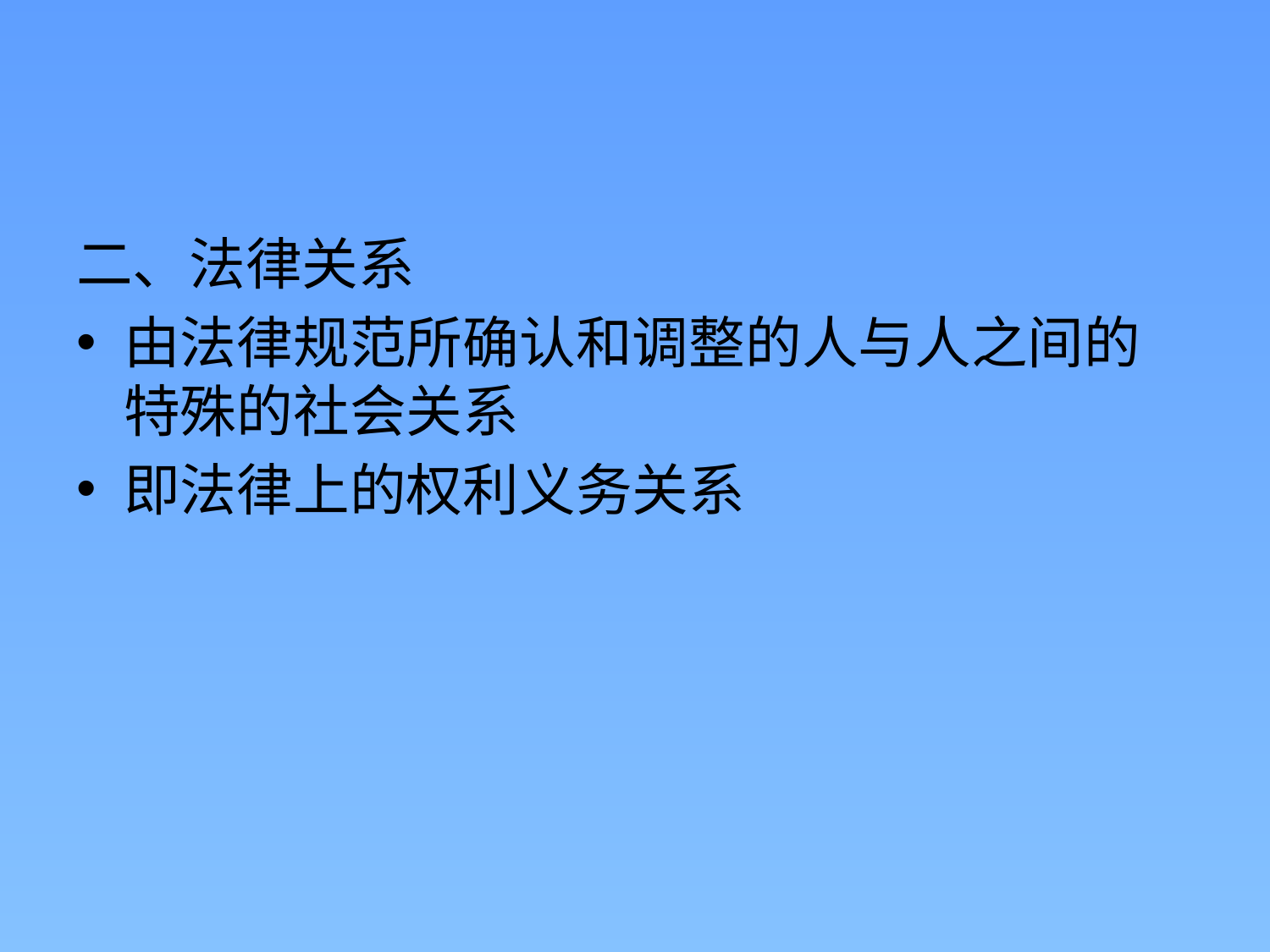

#
二、法律关系
由法律规范所确认和调整的人与人之间的特殊的社会关系
即法律上的权利义务关系